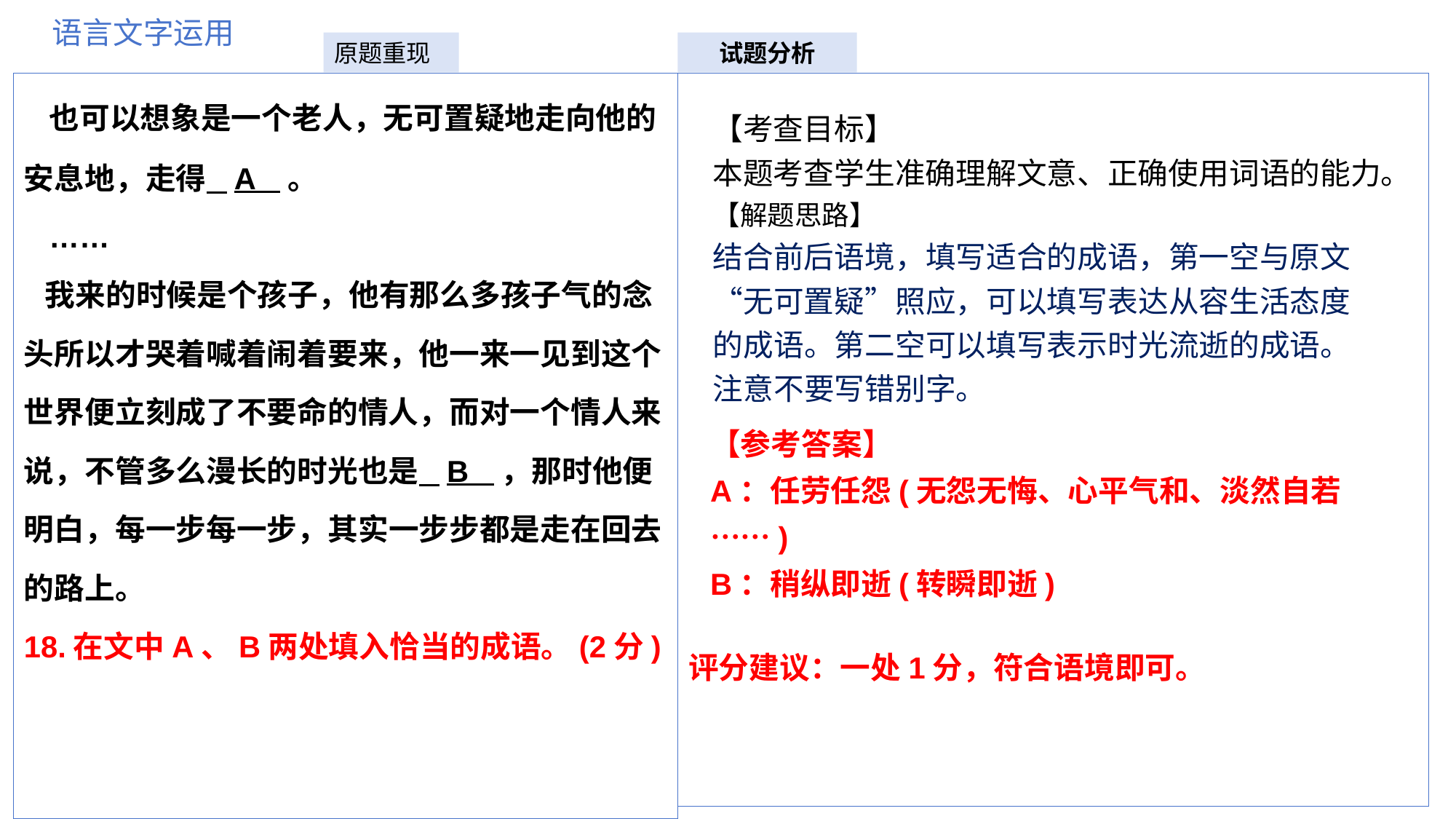

语言文字运用
原题重现
试题分析
  也可以想象是一个老人，无可置疑地走向他的安息地，走得   A   。
   ……
  我来的时候是个孩子，他有那么多孩子气的念头所以才哭着喊着闹着要来，他一来一见到这个世界便立刻成了不要命的情人，而对一个情人来说，不管多么漫长的时光也是   B   ，那时他便明白，每一步每一步，其实一步步都是走在回去的路上。
18.在文中A、B两处填入恰当的成语。(2分)

评分建议：一处1分，符合语境即可。
【考查目标】
本题考查学生准确理解文意、正确使用词语的能力。
【解题思路】
结合前后语境，填写适合的成语，第一空与原文
“无可置疑”照应，可以填写表达从容生活态度的成语。第二空可以填写表示时光流逝的成语。注意不要写错别字。

【参考答案】
A：任劳任怨(无怨无悔、心平气和、淡然自若……)
B：稍纵即逝(转瞬即逝)